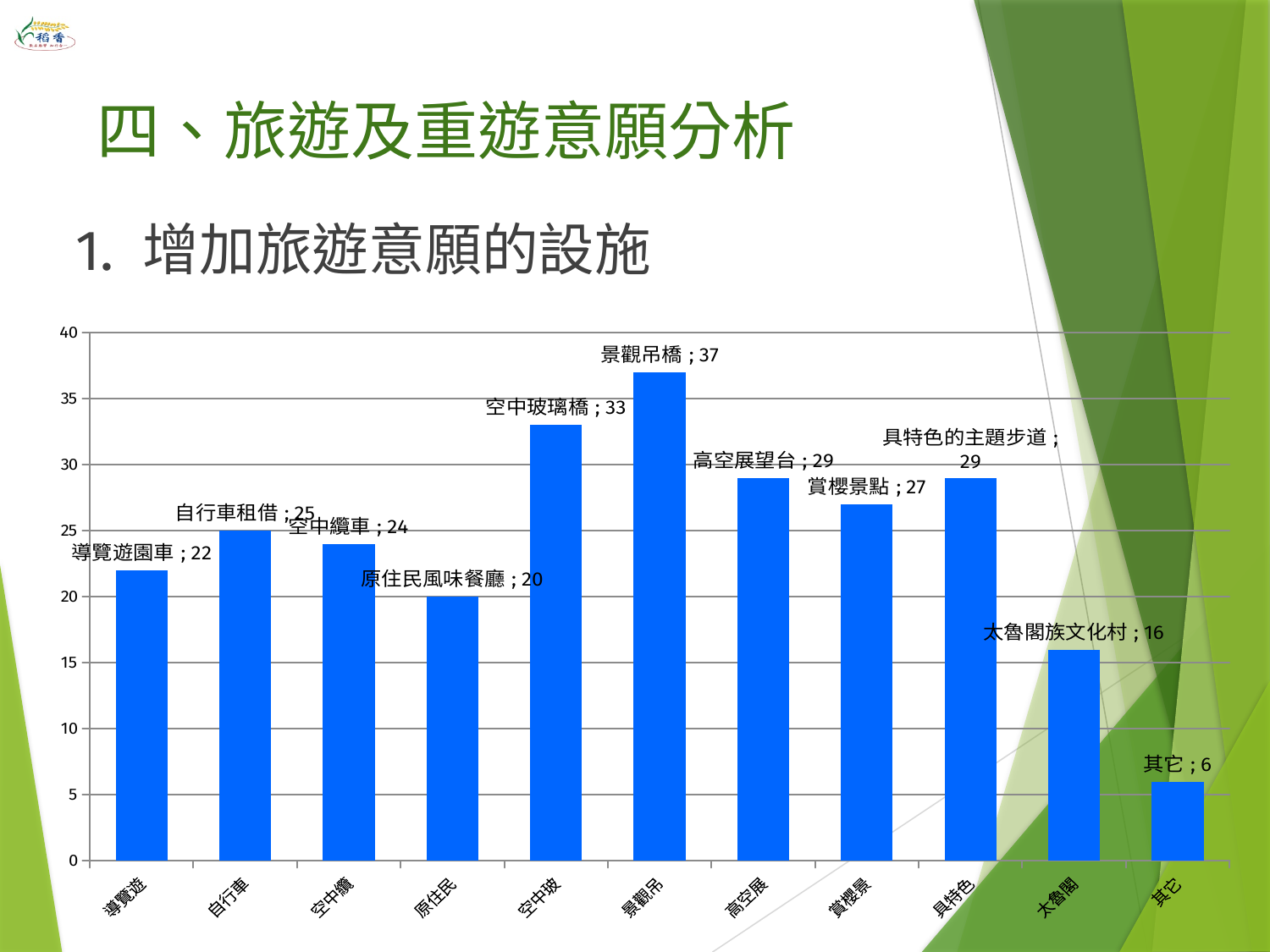

# 四、旅遊及重遊意願分析
1. 增加旅遊意願的設施

### Chart

| Category |  |
|---|---|
| 導覽遊園車 | 22.0 |
| 自行車租借 | 25.0 |
| 空中纜車 | 24.0 |
| 原住民風味餐廳 | 20.0 |
| 空中玻璃橋 | 33.0 |
| 景觀吊橋 | 37.0 |
| 高空展望台 | 29.0 |
| 賞櫻景點 | 27.0 |
| 具特色的主題步道 | 29.0 |
| 太魯閣族文化村 | 16.0 |
| 其它 | 6.0 |